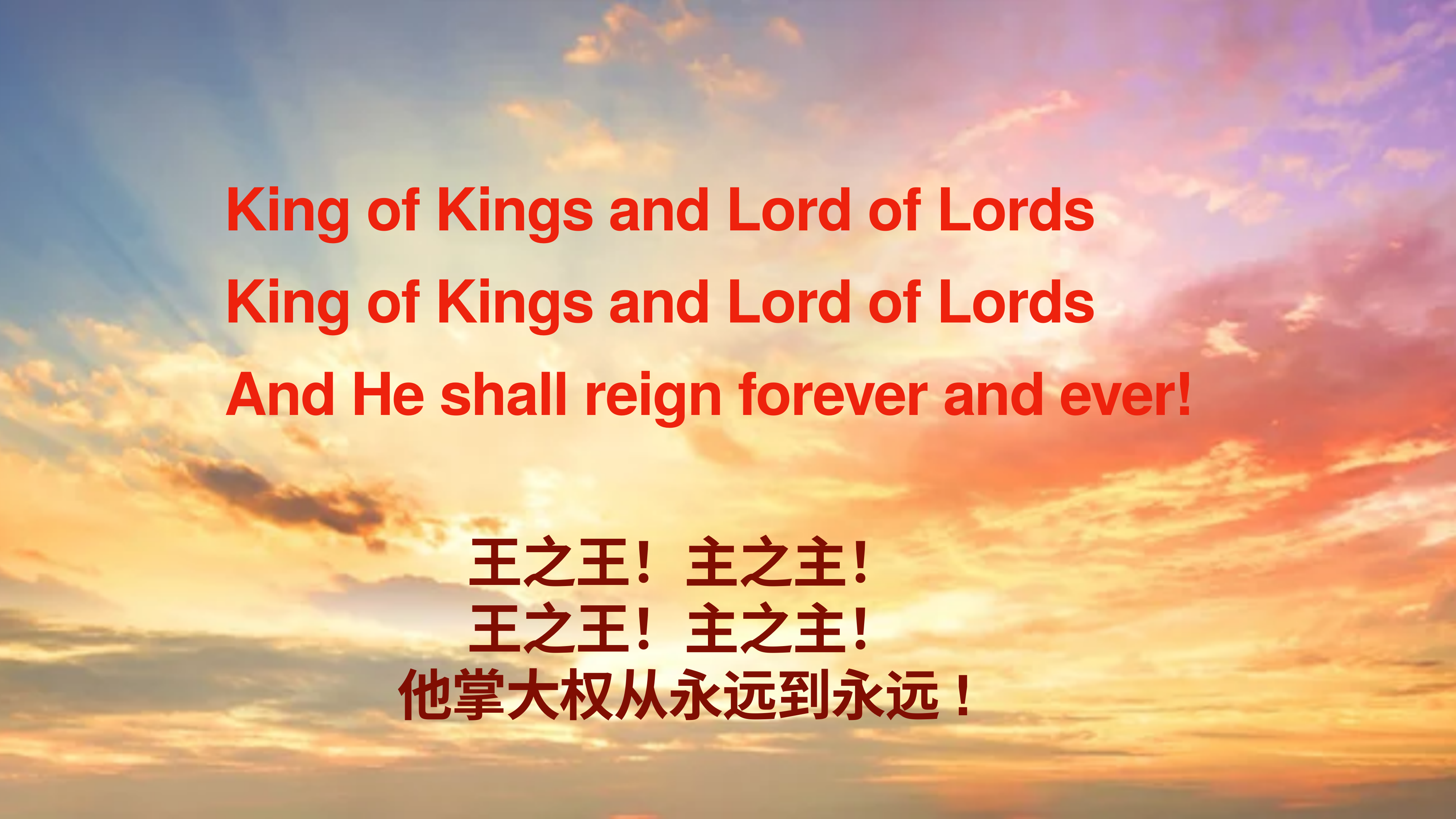

King of Kings and Lord of Lords
King of Kings and Lord of Lords
And He shall reign forever and ever!
王之王！主之主！
王之王！主之主！
他掌大权从永远到永远!